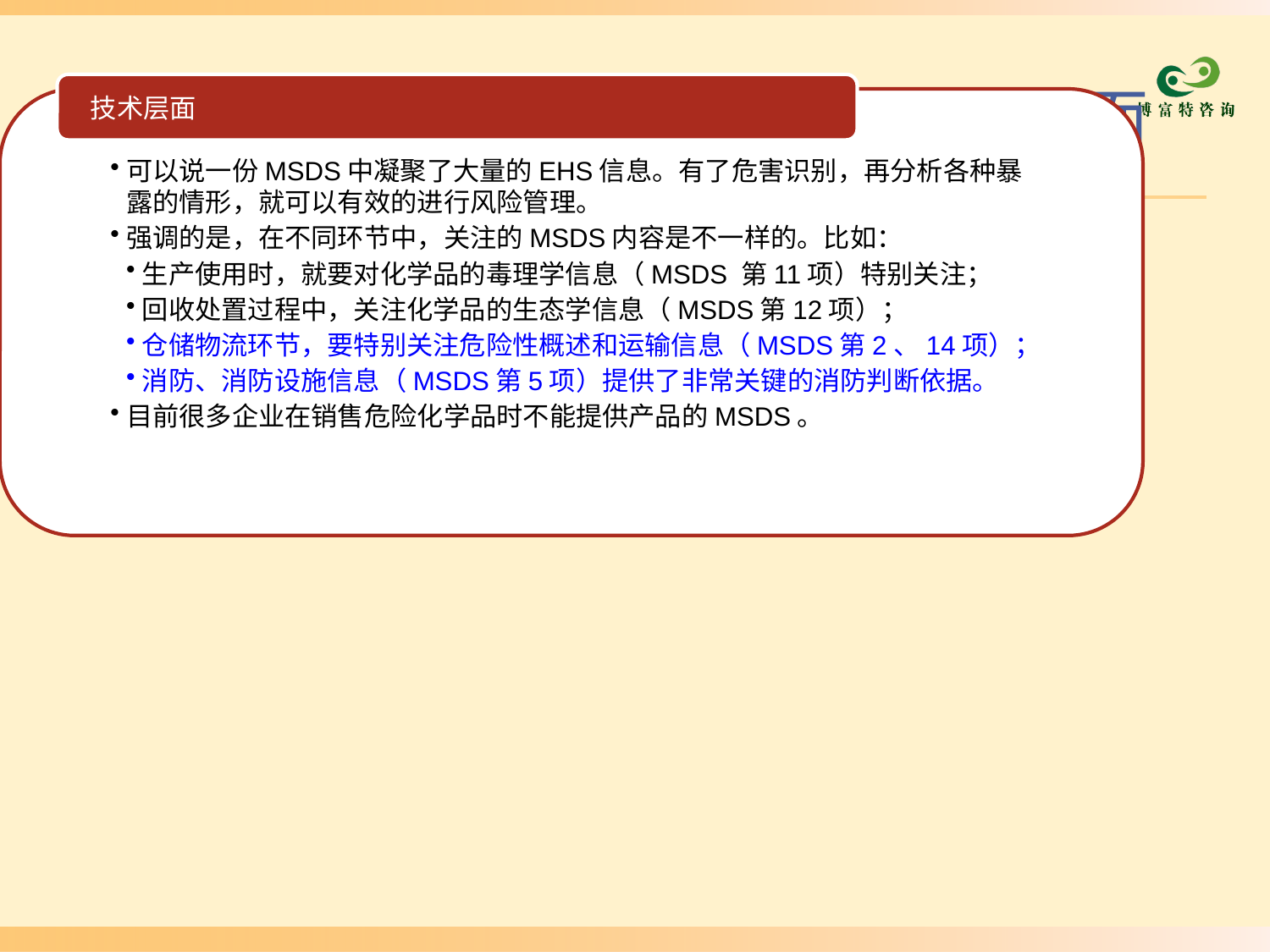

# 3.危化品的安全管理——技术层面
可以说一份MSDS中凝聚了大量的EHS信息。有了危害识别，再分析各种暴露的情形，就可以有效的进行风险管理。
强调的是，在不同环节中，关注的MSDS内容是不一样的。比如：
生产使用时，就要对化学品的毒理学信息（MSDS 第11项）特别关注；
回收处置过程中，关注化学品的生态学信息（MSDS第12项）；
仓储物流环节，要特别关注危险性概述和运输信息（MSDS第2、14项）；
消防、消防设施信息（MSDS第5项）提供了非常关键的消防判断依据。
目前很多企业在销售危险化学品时不能提供产品的MSDS。

技术层面